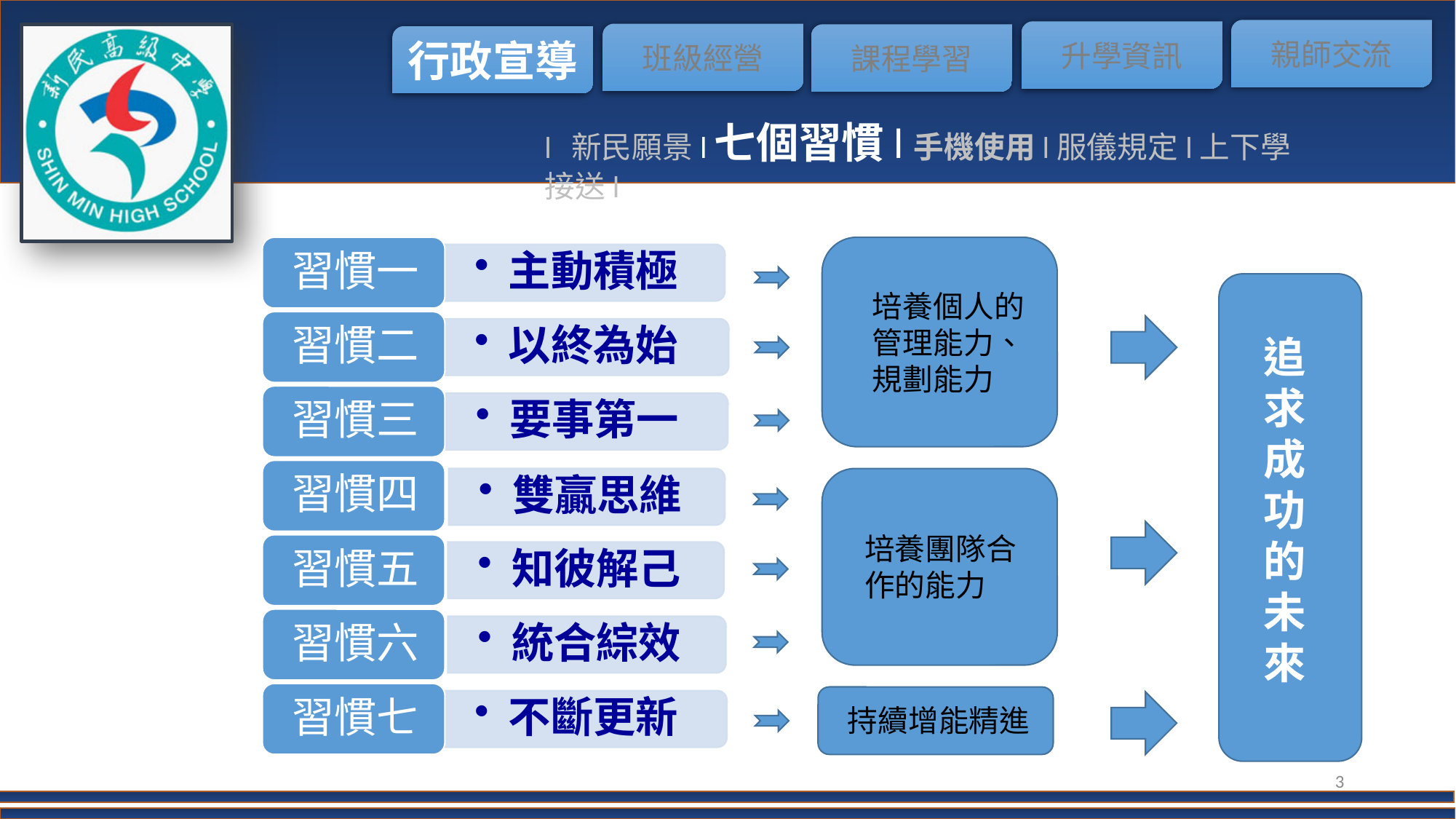

l 新民願景l七個習慣l手機使用l服儀規定l上下學接送l
主動積極
習慣一
以終為始
習慣二
要事第一
習慣三
雙贏思維
習慣四
知彼解己
習慣五
統合綜效
習慣六
不斷更新
習慣七

培養個人的管理能力、規劃能力

追求成功的未來

培養團隊合作的能力

持續增能精進

3